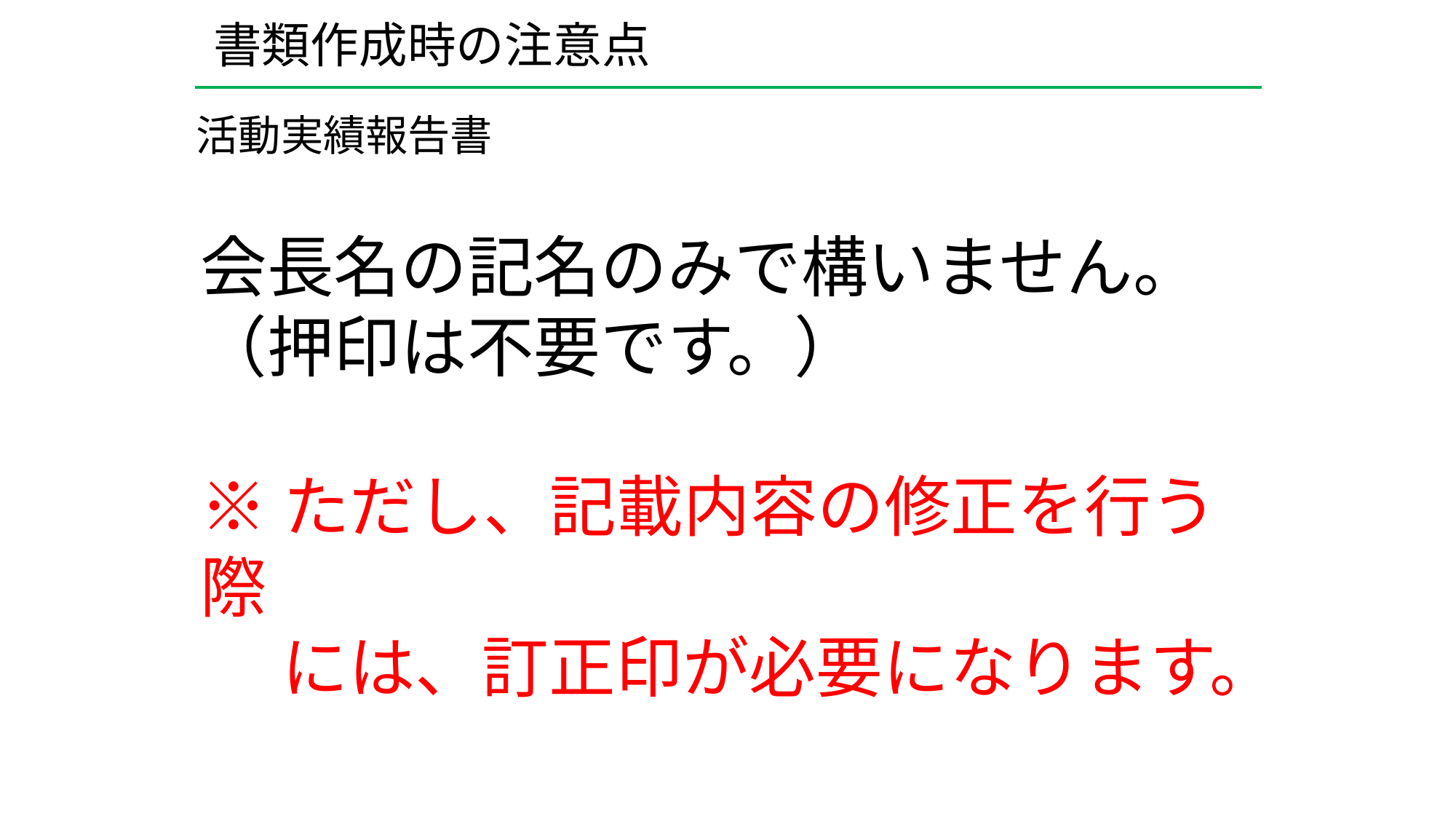

書類作成時の注意点
活動実績報告書
会長名の記名のみで構いません。
（押印は不要です。）

※ただし、記載内容の修正を行う際
　 には、訂正印が必要になります。